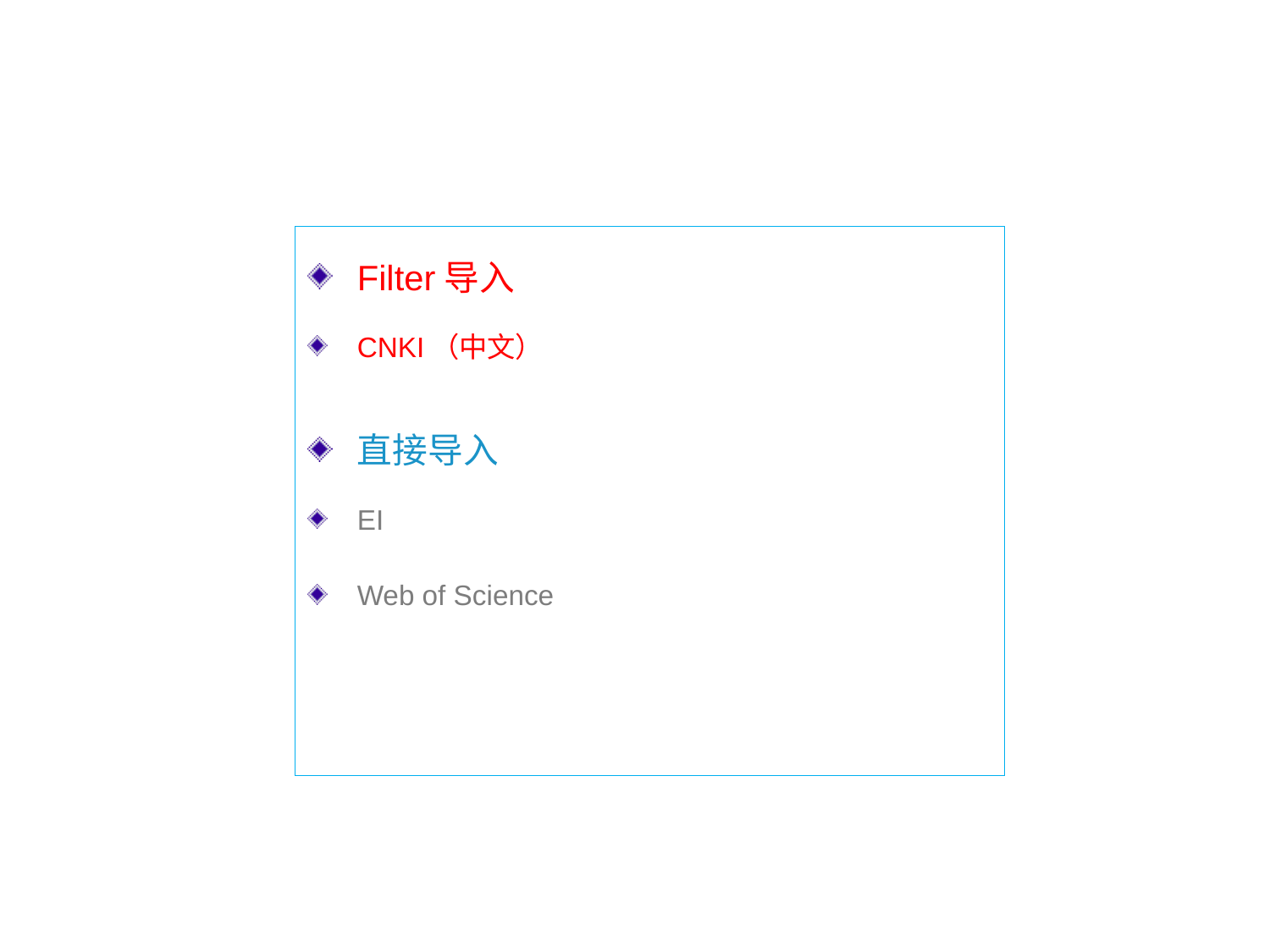

Filter导入
CNKI（中文）
直接导入
EI
Web of Science